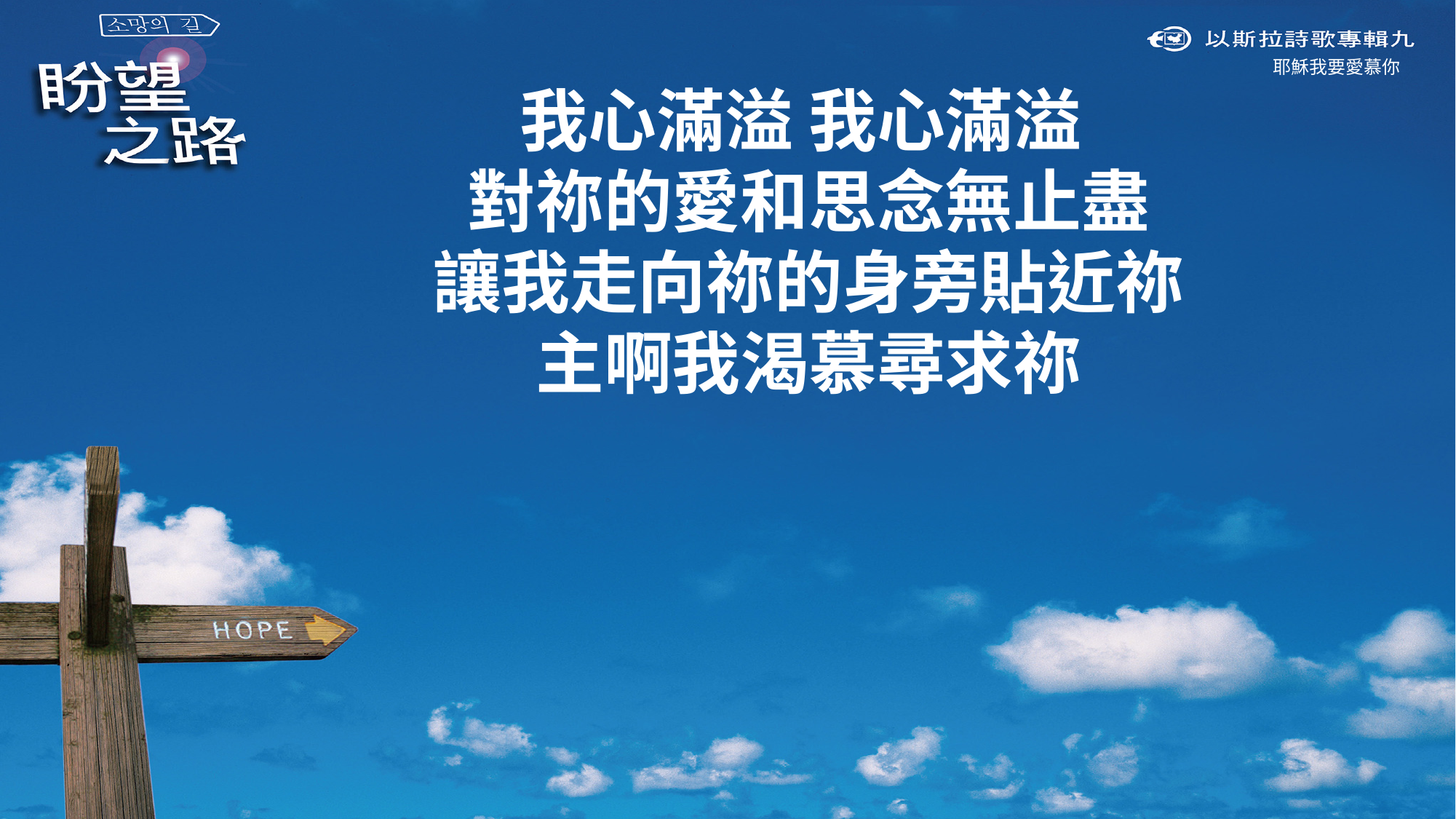

耶穌我要愛慕你
我心滿溢 我心滿溢
對祢的愛和思念無止盡
讓我走向祢的身旁貼近祢
主啊我渴慕尋求祢